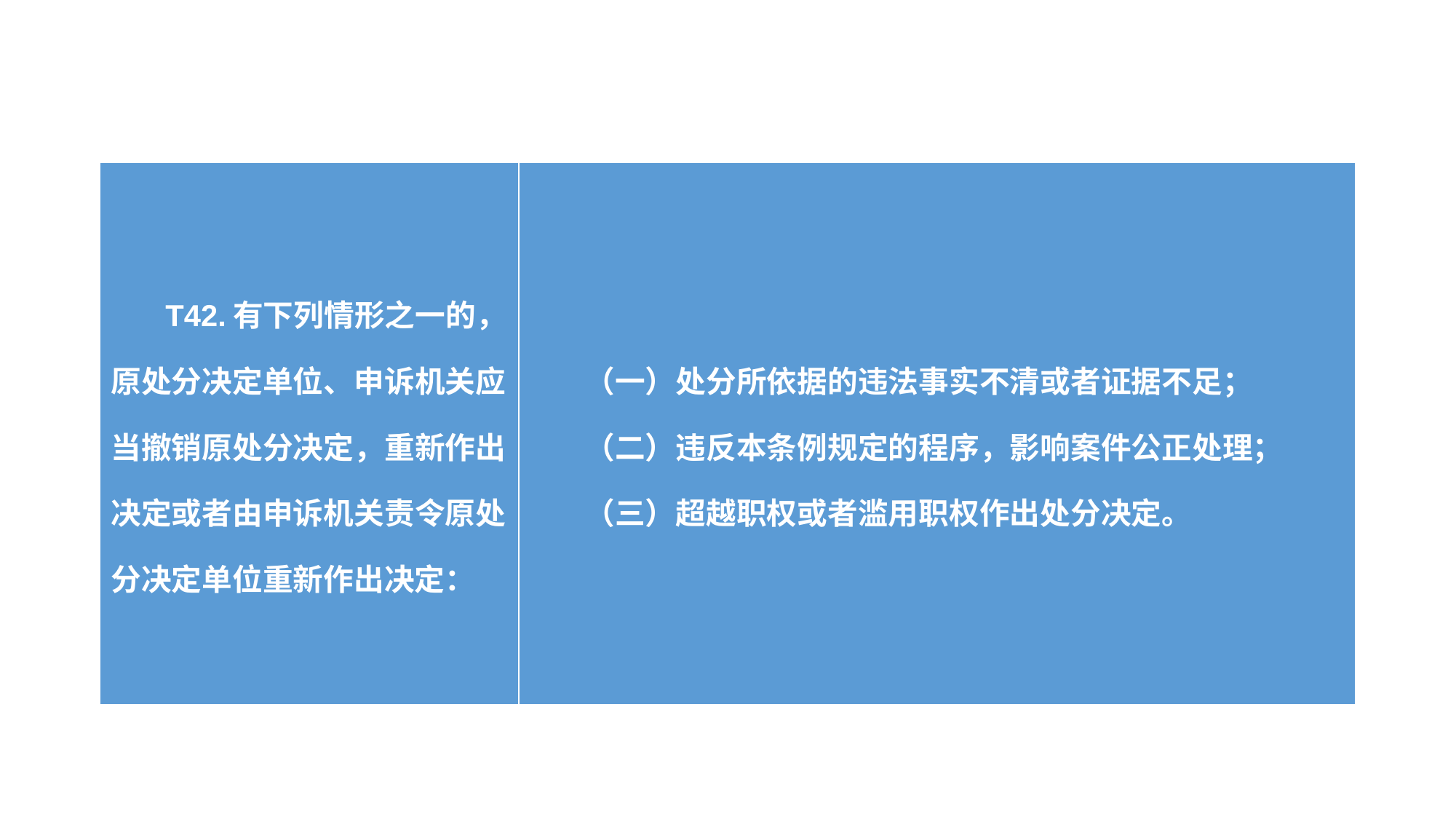

#
| T42.有下列情形之一的，原处分决定单位、申诉机关应当撤销原处分决定，重新作出决定或者由申诉机关责令原处分决定单位重新作出决定： | （一）处分所依据的违法事实不清或者证据不足； （二）违反本条例规定的程序，影响案件公正处理； （三）超越职权或者滥用职权作出处分决定。 |
| --- | --- |